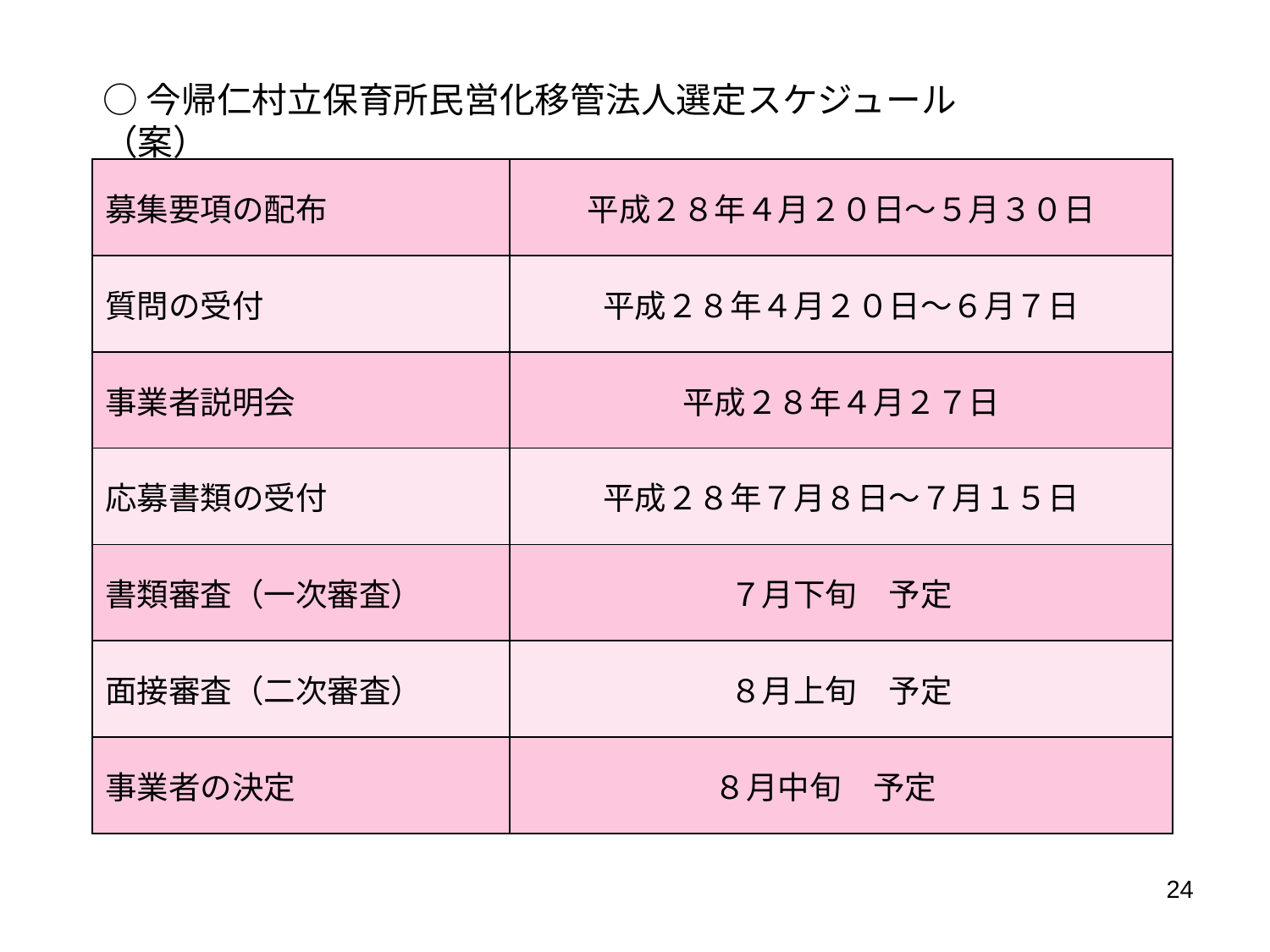

○今帰仁村立保育所民営化移管法人選定スケジュール（案）
| 募集要項の配布 | 平成２８年４月２０日～５月３０日 |
| --- | --- |
| 質問の受付 | 平成２８年４月２０日～６月７日 |
| 事業者説明会 | 平成２８年４月２７日 |
| 応募書類の受付 | 平成２８年７月８日～７月１５日 |
| 書類審査（一次審査） | ７月下旬　予定 |
| 面接審査（二次審査） | ８月上旬　予定 |
| 事業者の決定 | ８月中旬　予定 |
24